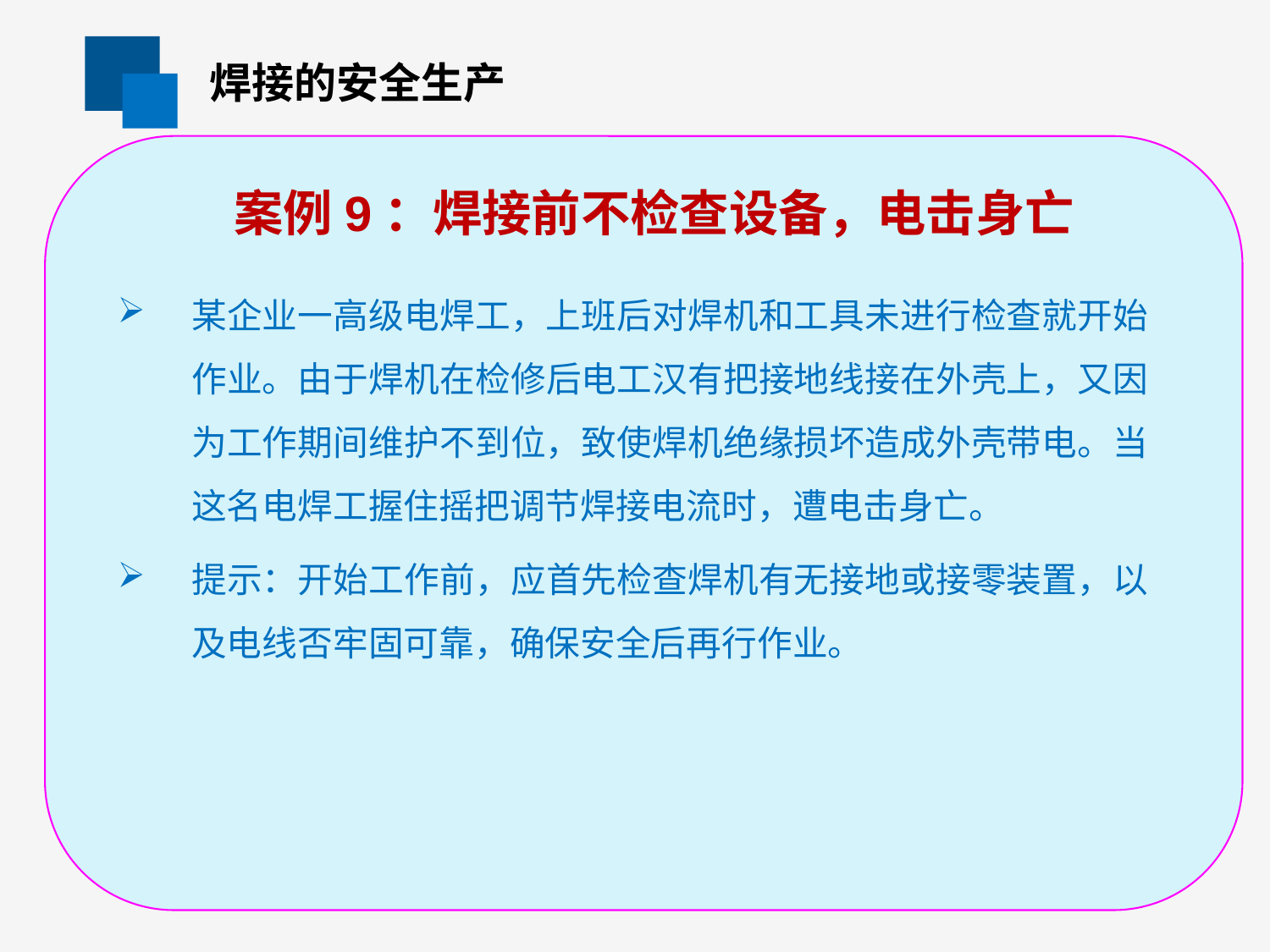

焊接的安全生产

案例9：焊接前不检查设备，电击身亡
某企业一高级电焊工，上班后对焊机和工具未进行检查就开始作业。由于焊机在检修后电工汉有把接地线接在外壳上，又因为工作期间维护不到位，致使焊机绝缘损坏造成外壳带电。当这名电焊工握住摇把调节焊接电流时，遭电击身亡。
提示：开始工作前，应首先检查焊机有无接地或接零装置，以及电线否牢固可靠，确保安全后再行作业。